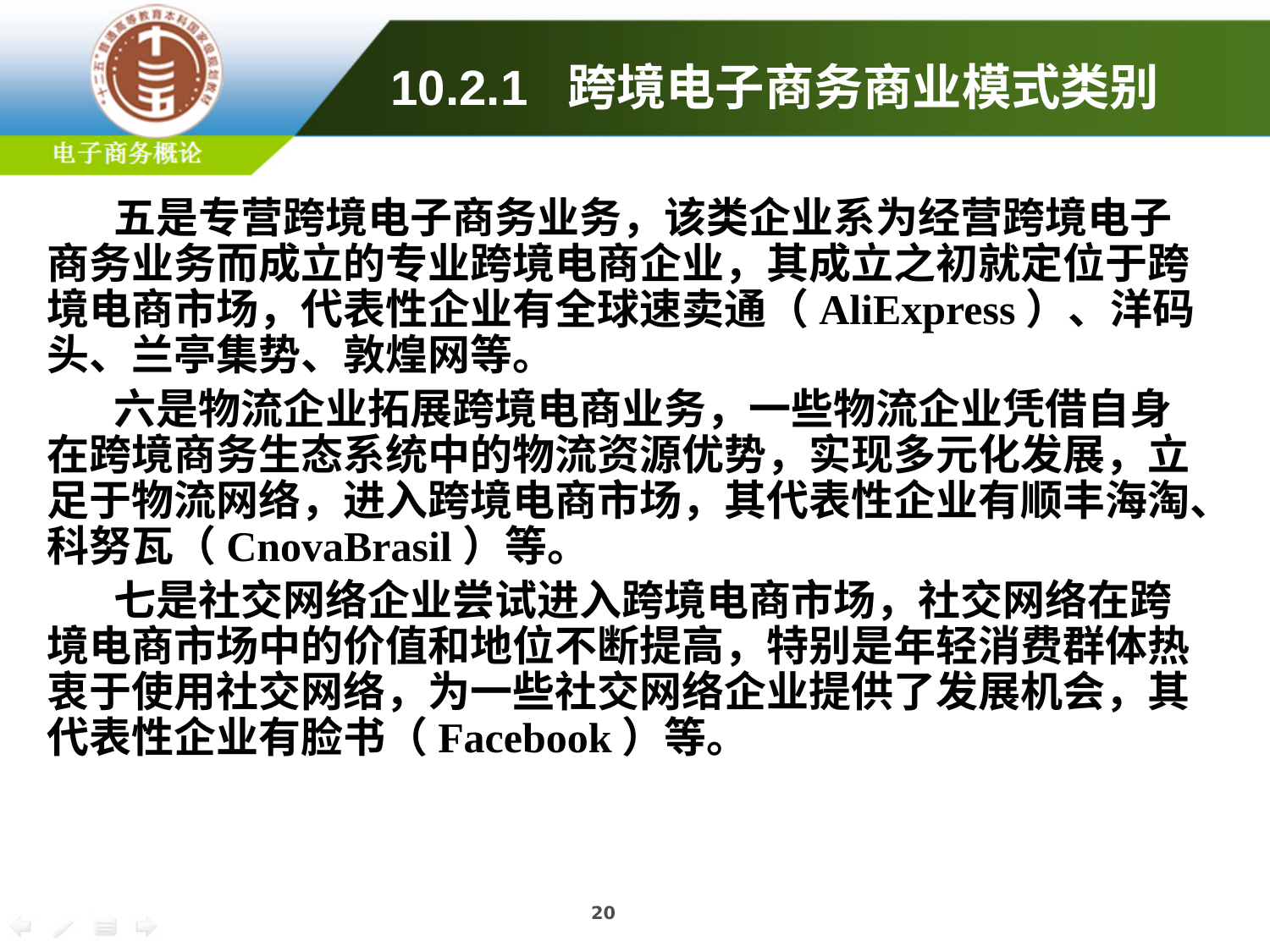

10.2.1  跨境电子商务商业模式类别
           五是专营跨境电子商务业务，该类企业系为经营跨境电子商务业务而成立的专业跨境电商企业，其成立之初就定位于跨境电商市场，代表性企业有全球速卖通（AliExpress）、洋码头、兰亭集势、敦煌网等。
           六是物流企业拓展跨境电商业务，一些物流企业凭借自身在跨境商务生态系统中的物流资源优势，实现多元化发展，立足于物流网络，进入跨境电商市场，其代表性企业有顺丰海淘、科努瓦（CnovaBrasil）等。
           七是社交网络企业尝试进入跨境电商市场，社交网络在跨境电商市场中的价值和地位不断提高，特别是年轻消费群体热衷于使用社交网络，为一些社交网络企业提供了发展机会，其代表性企业有脸书（Facebook）等。

20